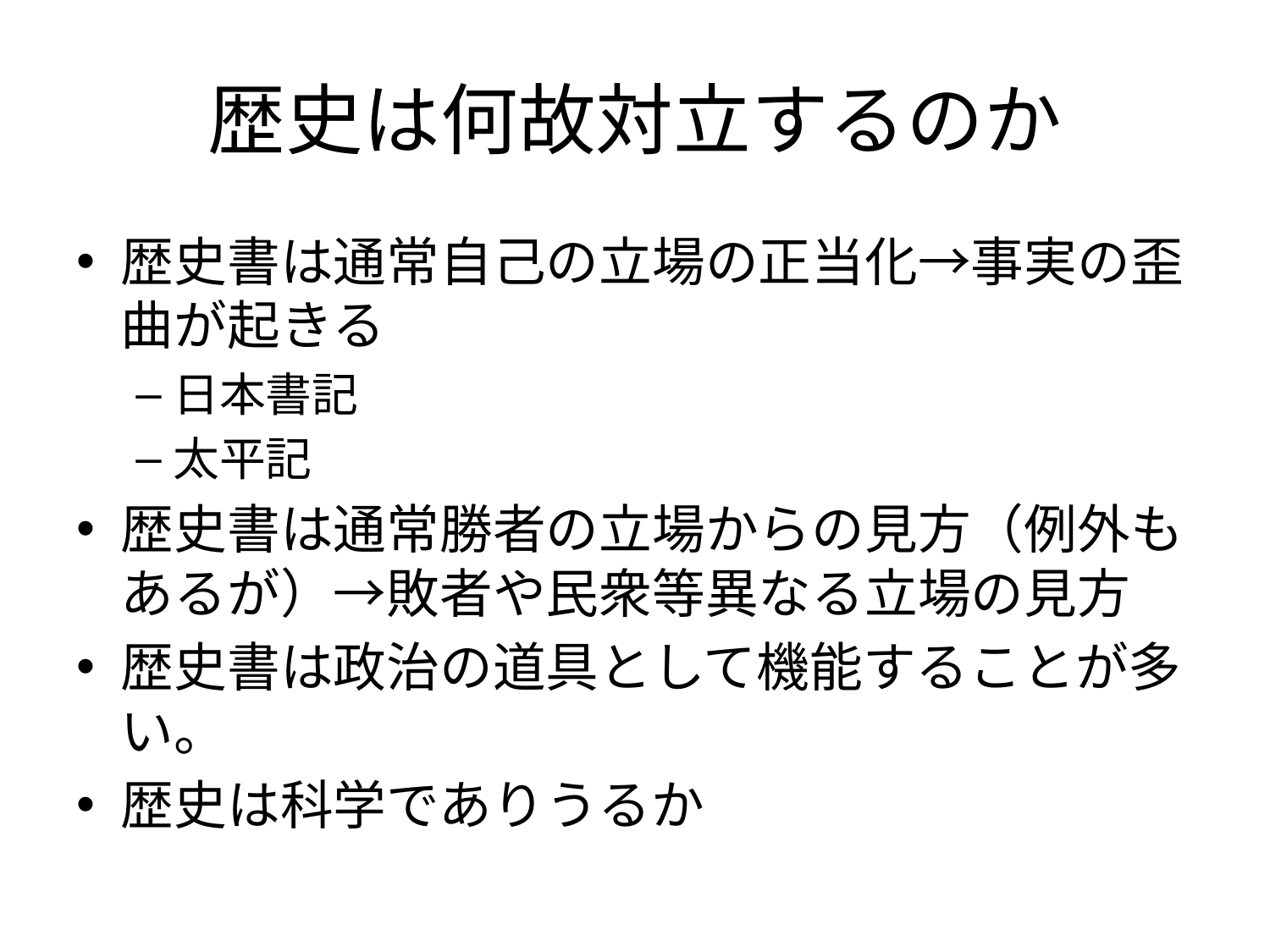

# 歴史は何故対立するのか
歴史書は通常自己の立場の正当化→事実の歪曲が起きる
日本書記
太平記
歴史書は通常勝者の立場からの見方（例外もあるが）→敗者や民衆等異なる立場の見方
歴史書は政治の道具として機能することが多い。
歴史は科学でありうるか